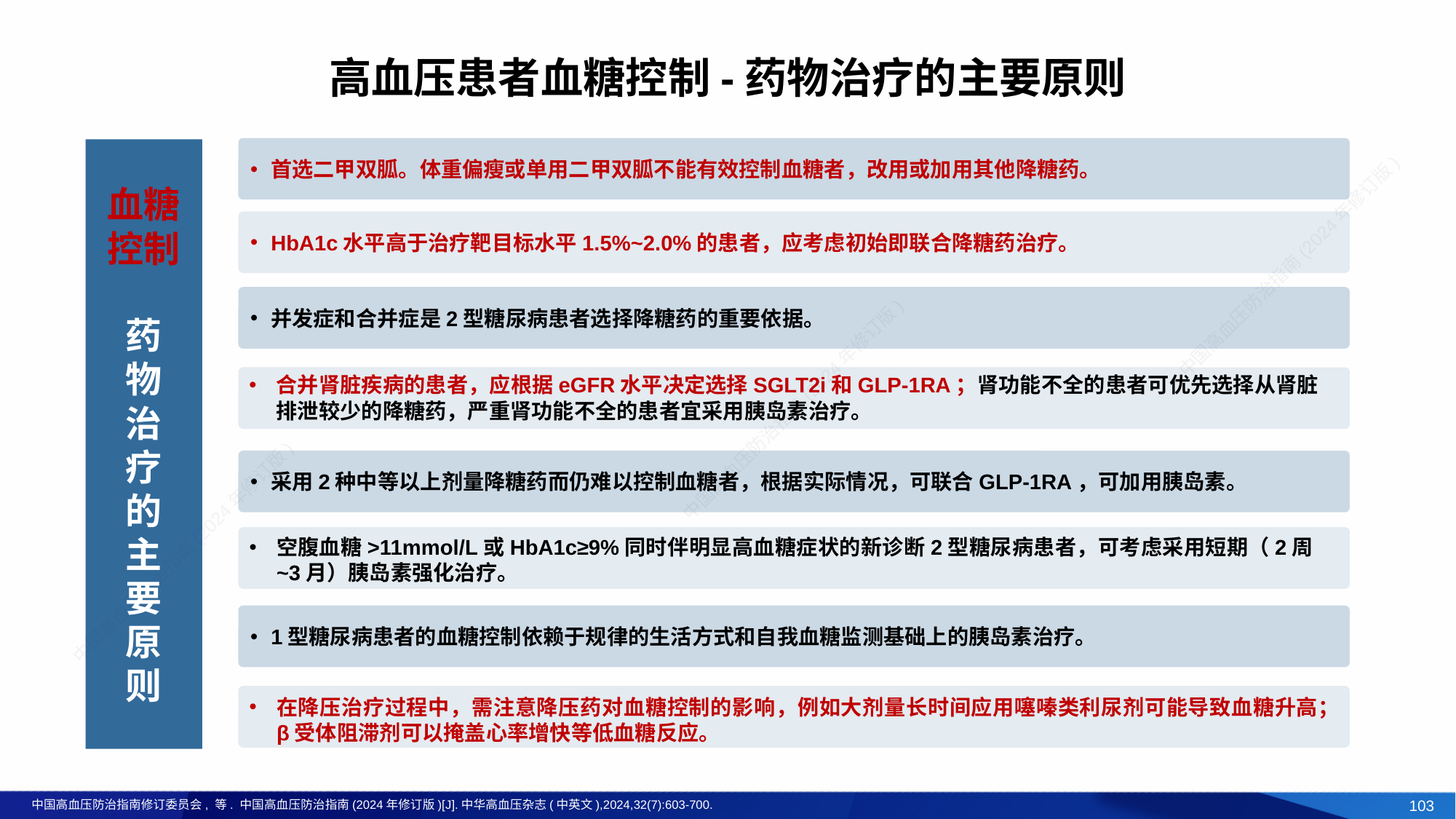

# 高血压患者血糖控制-药物治疗的主要原则
首选二甲双胍。体重偏瘦或单用二甲双胍不能有效控制血糖者，改用或加用其他降糖药。
血糖控制

药
物
治
疗
的
主
要
原
则
HbA1c水平高于治疗靶目标水平1.5%~2.0%的患者，应考虑初始即联合降糖药治疗。
并发症和合并症是2型糖尿病患者选择降糖药的重要依据。

采用2种中等以上剂量降糖药而仍难以控制血糖者，根据实际情况，可联合GLP-1RA，可加用胰岛素。

1型糖尿病患者的血糖控制依赖于规律的生活方式和自我血糖监测基础上的胰岛素治疗。

合并肾脏疾病的患者，应根据eGFR水平决定选择SGLT2i和GLP-1RA；肾功能不全的患者可优先选择从肾脏排泄较少的降糖药，严重肾功能不全的患者宜采用胰岛素治疗。
空腹血糖>11mmol/L或HbA1c≥9%同时伴明显高血糖症状的新诊断2型糖尿病患者，可考虑采用短期（2周~3月）胰岛素强化治疗。
在降压治疗过程中，需注意降压药对血糖控制的影响，例如大剂量长时间应用噻嗪类利尿剂可能导致血糖升高；β受体阻滞剂可以掩盖心率增快等低血糖反应。